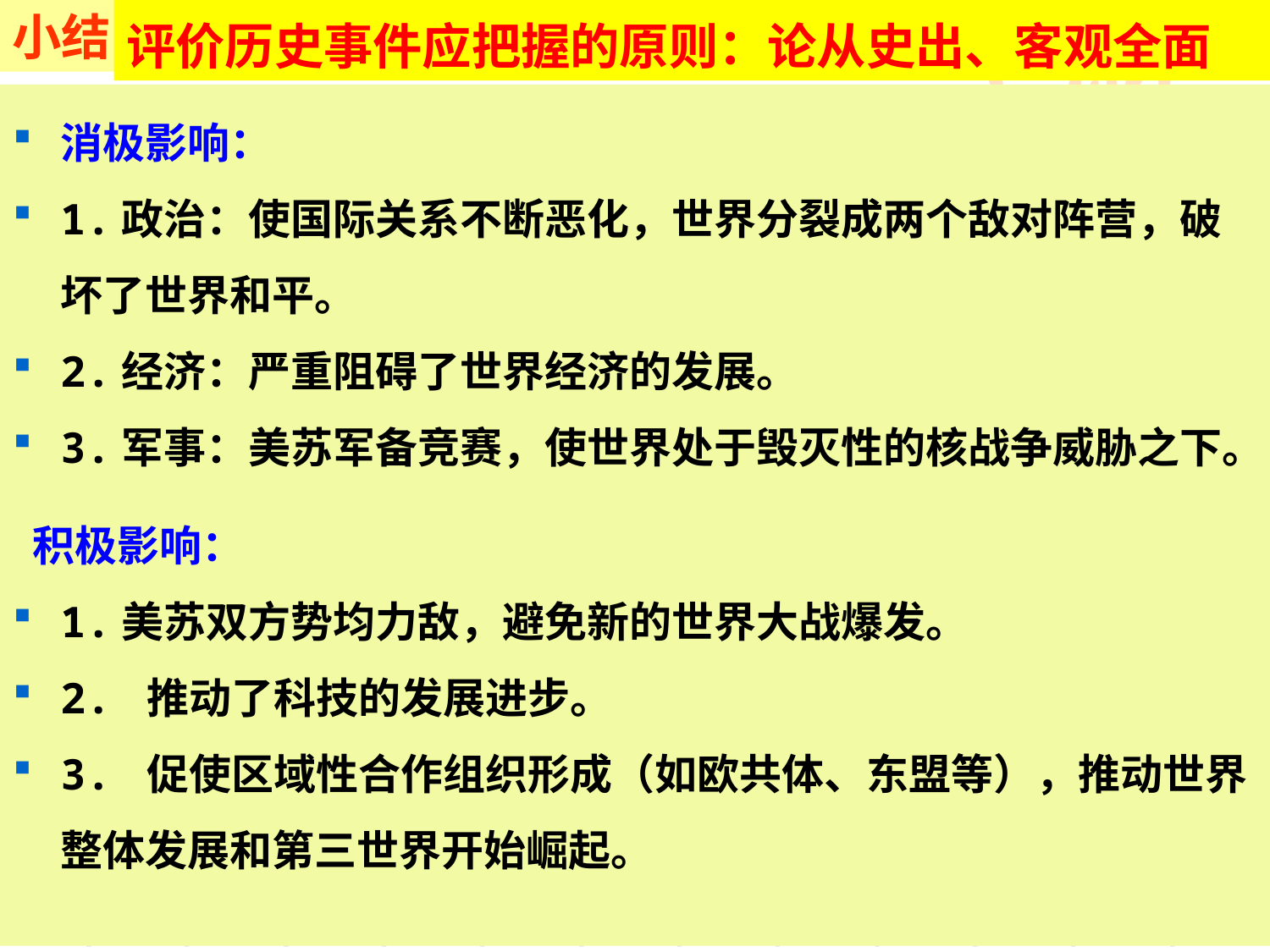

小结
评价历史事件应把握的原则：论从史出、客观全面
消极影响：
1.政治：使国际关系不断恶化，世界分裂成两个敌对阵营，破坏了世界和平。
2.经济：严重阻碍了世界经济的发展。
3.军事：美苏军备竞赛，使世界处于毁灭性的核战争威胁之下。

 积极影响：
1.美苏双方势均力敌，避免新的世界大战爆发。
2. 推动了科技的发展进步。
3. 促使区域性合作组织形成（如欧共体、东盟等），推动世界整体发展和第三世界开始崛起。